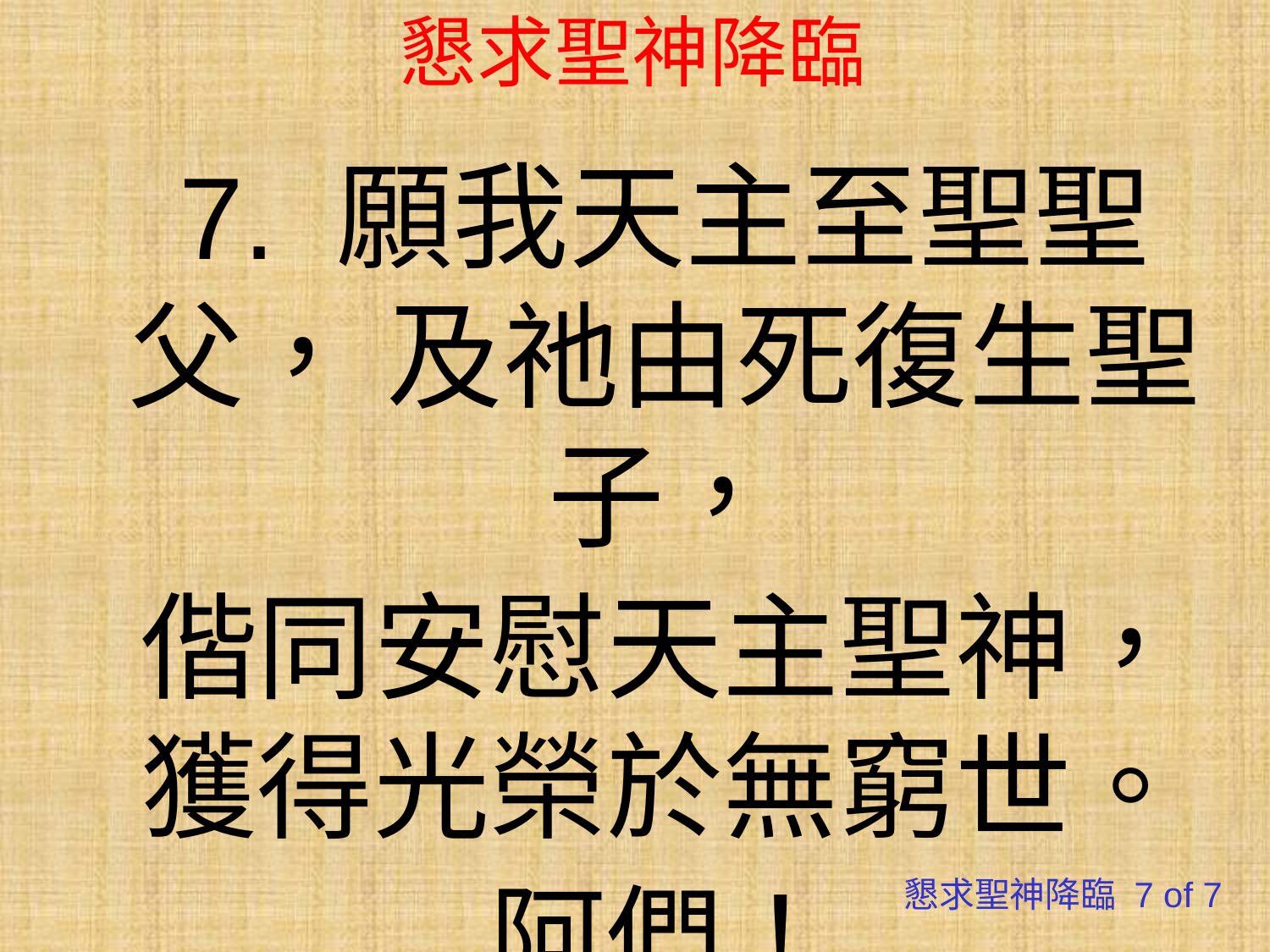

# 懇求聖神降臨
7. 願我天主至聖聖父， 及祂由死復生聖子，
偕同安慰天主聖神， 獲得光榮於無窮世。
阿們！

懇求聖神降臨 7 of 7